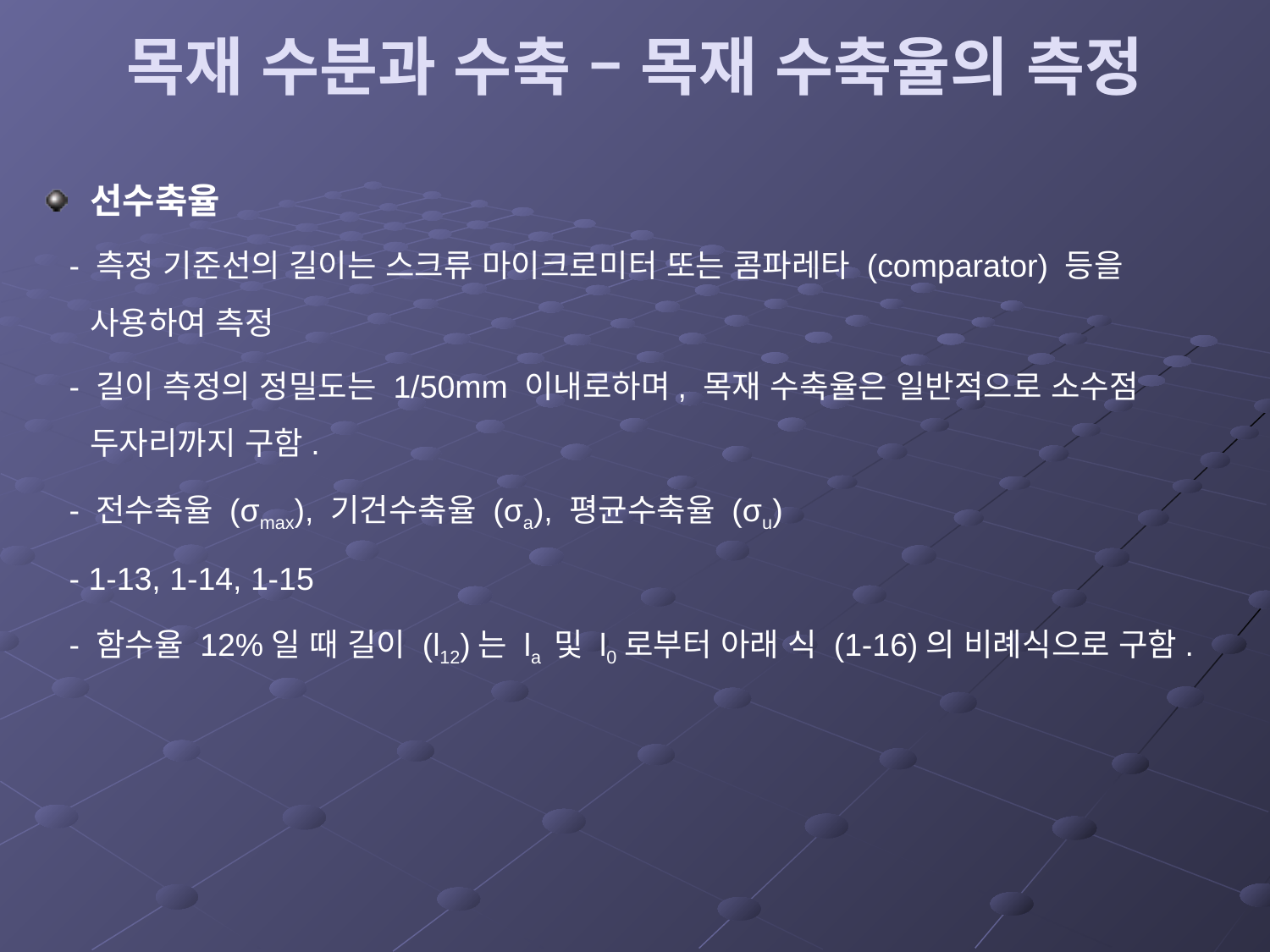

# 목재 수분과 수축 – 목재 수축율의 측정
선수축율
   - 측정 기준선의 길이는 스크류 마이크로미터 또는 콤파레타 (comparator) 등을 사용하여 측정
   - 길이 측정의 정밀도는 1/50mm 이내로하며, 목재 수축율은 일반적으로 소수점 두자리까지 구함.
   - 전수축율 (σmax), 기건수축율 (σa), 평균수축율 (σu)
   - 1-13, 1-14, 1-15
   - 함수율 12%일 때 길이 (l12)는 la 및 l0로부터 아래 식 (1-16)의 비례식으로 구함.